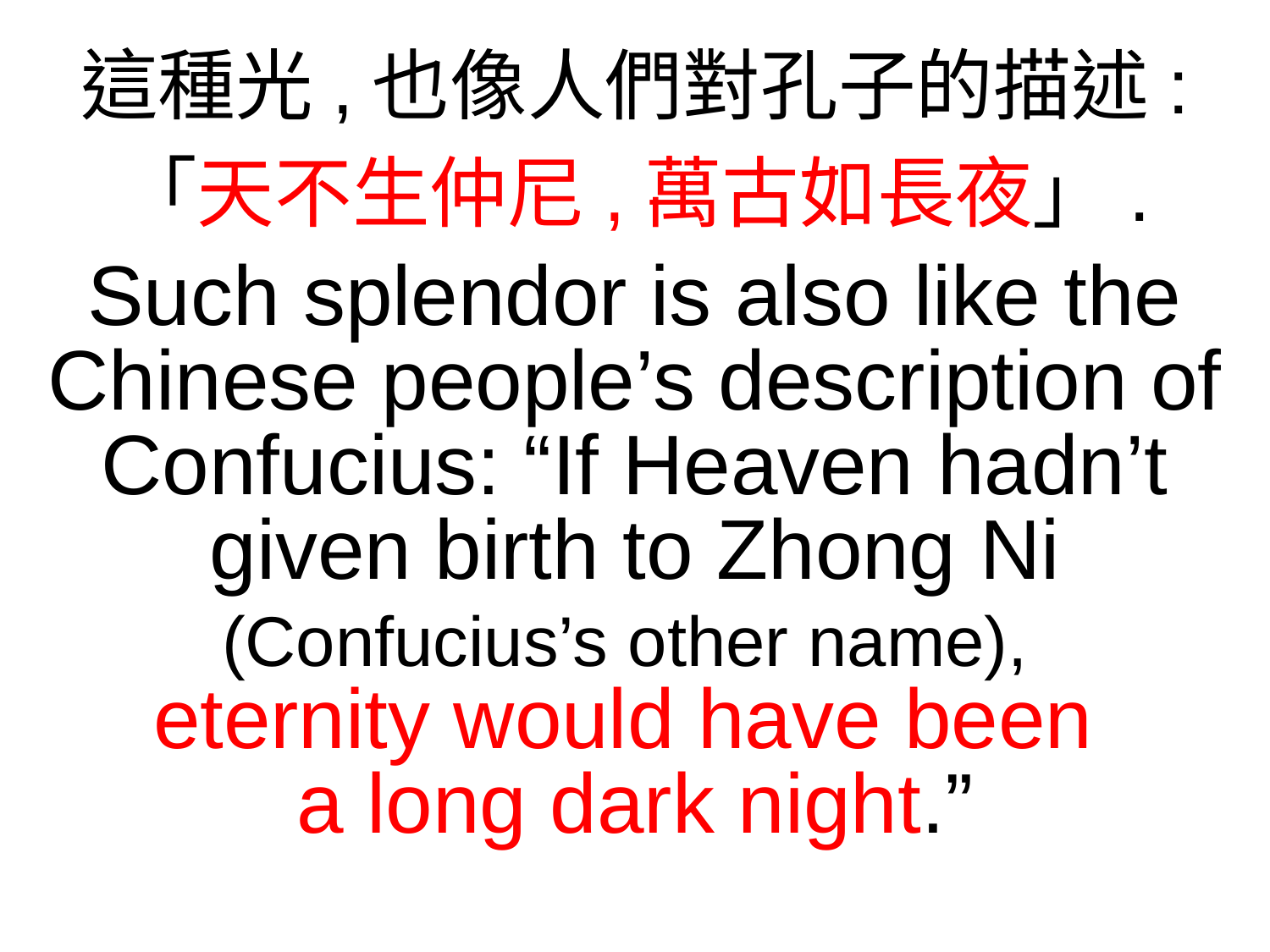

這種光,也像人們對孔子的描述:
「天不生仲尼,萬古如長夜」.
Such splendor is also like the Chinese people’s description of Confucius: “If Heaven hadn’t given birth to Zhong Ni (Confucius’s other name),
eternity would have been
a long dark night.”